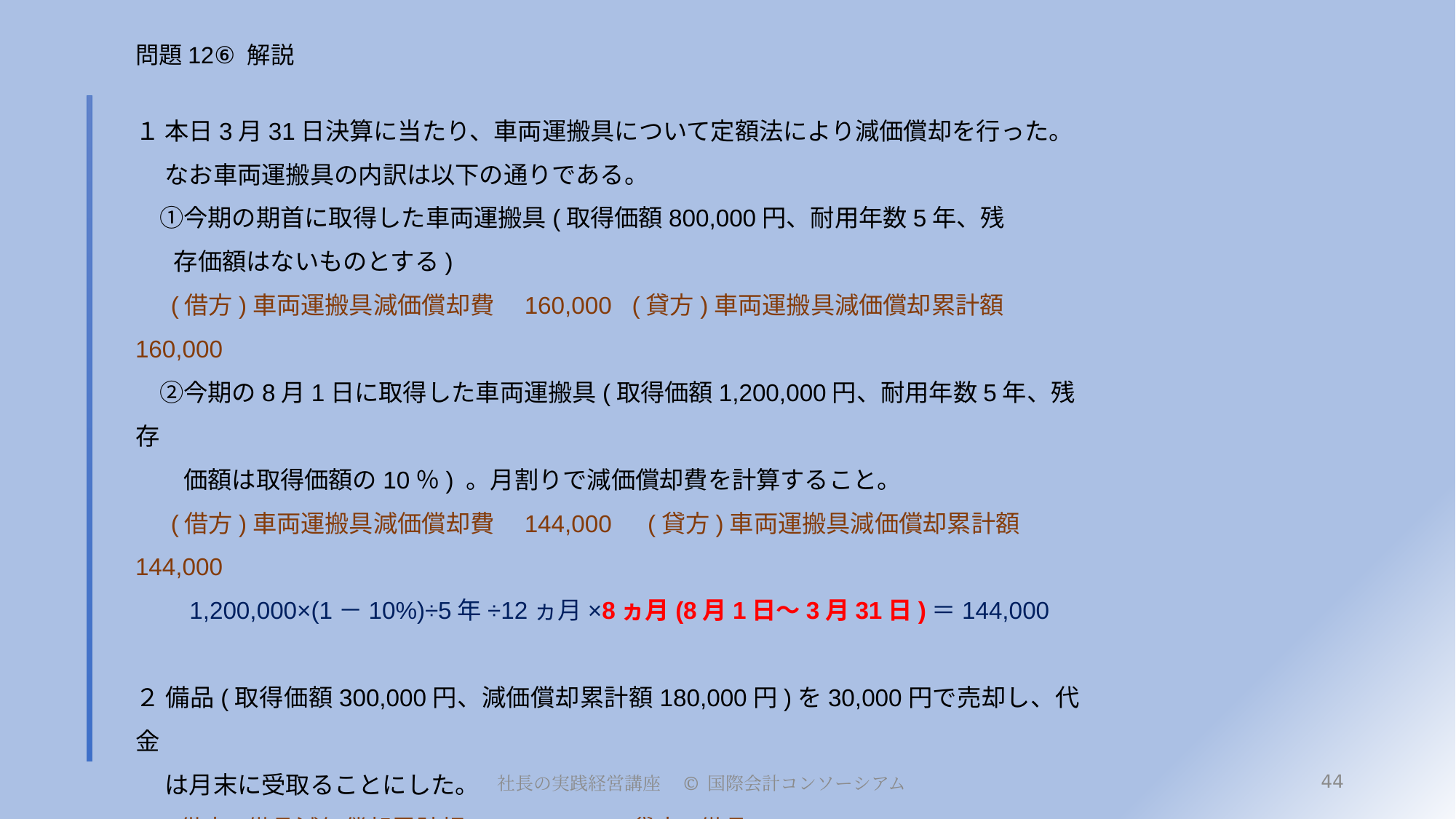

# 問題12⑥ 解説

１ 本日3月31日決算に当たり、車両運搬具について定額法により減価償却を行った。
　 なお車両運搬具の内訳は以下の通りである。
　①今期の期首に取得した車両運搬具(取得価額800,000円、耐用年数5年、残
      存価額はないものとする)
　 (借方)車両運搬具減価償却費　160,000   (貸方)車両運搬具減価償却累計額　160,000
　②今期の8月1日に取得した車両運搬具(取得価額1,200,000円、耐用年数5年、残存
　　価額は取得価額の10％) 。月割りで減価償却費を計算すること。
　 (借方)車両運搬具減価償却費　144,000　(貸方)車両運搬具減価償却累計額　144,000
　　1,200,000×(1－10%)÷5年÷12ヵ月×8ヵ月(8月1日～3月31日)＝144,000

２ 備品(取得価額300,000円、減価償却累計額180,000円)を30,000円で売却し、代金
　 は月末に受取ることにした。
　(借方)備品減価償却累計額　180,000　(貸方)備品　300 000
　(借方)未収金　30,000
　(借方)固定資産売却損　90,000   (又は備品売却損)
44
社長の実践経営講座　© 国際会計コンソーシアム